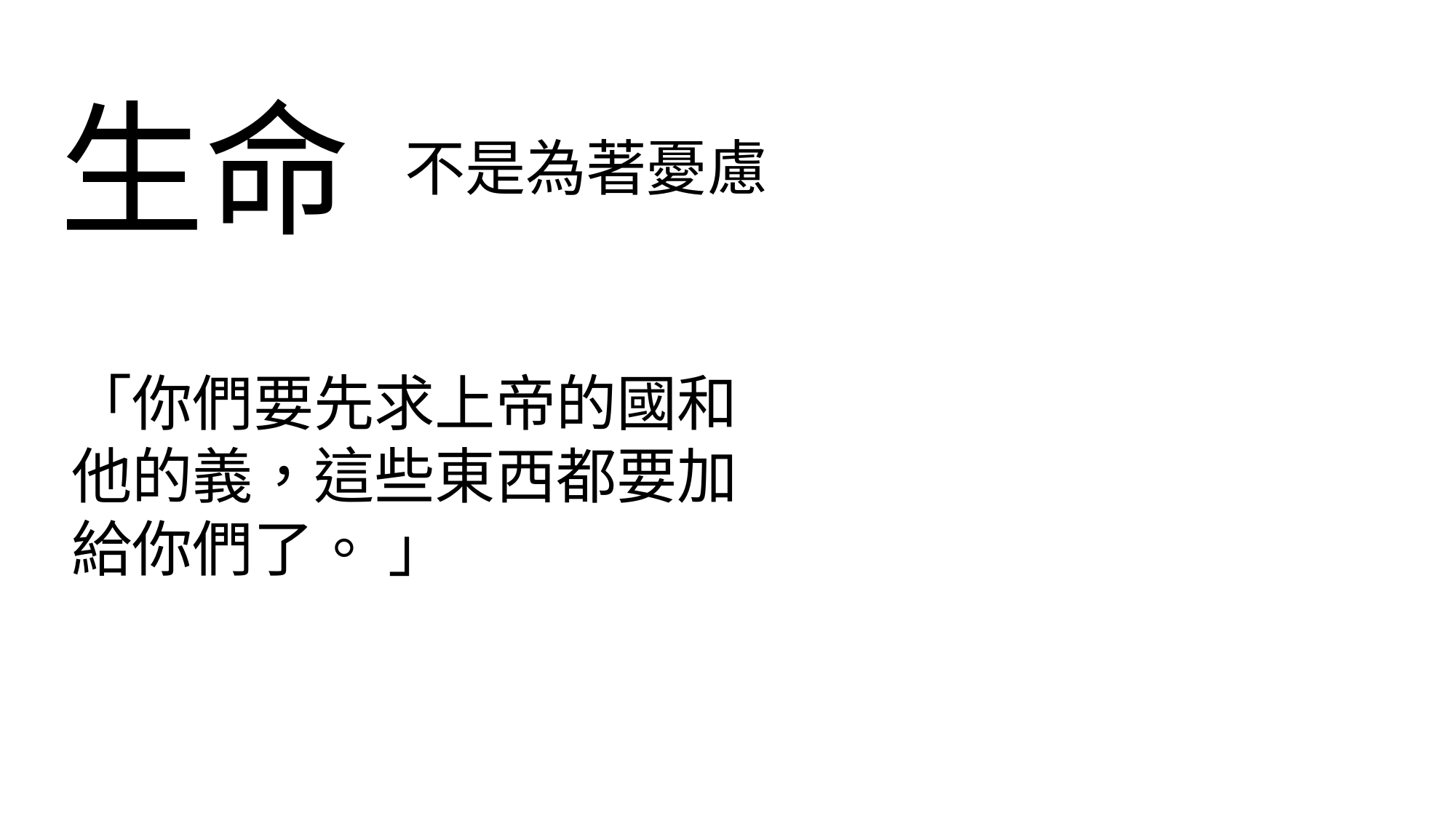

生命
不是為著憂慮
「你們要先求上帝的國和他的義，這些東西都要加給你們了。 」